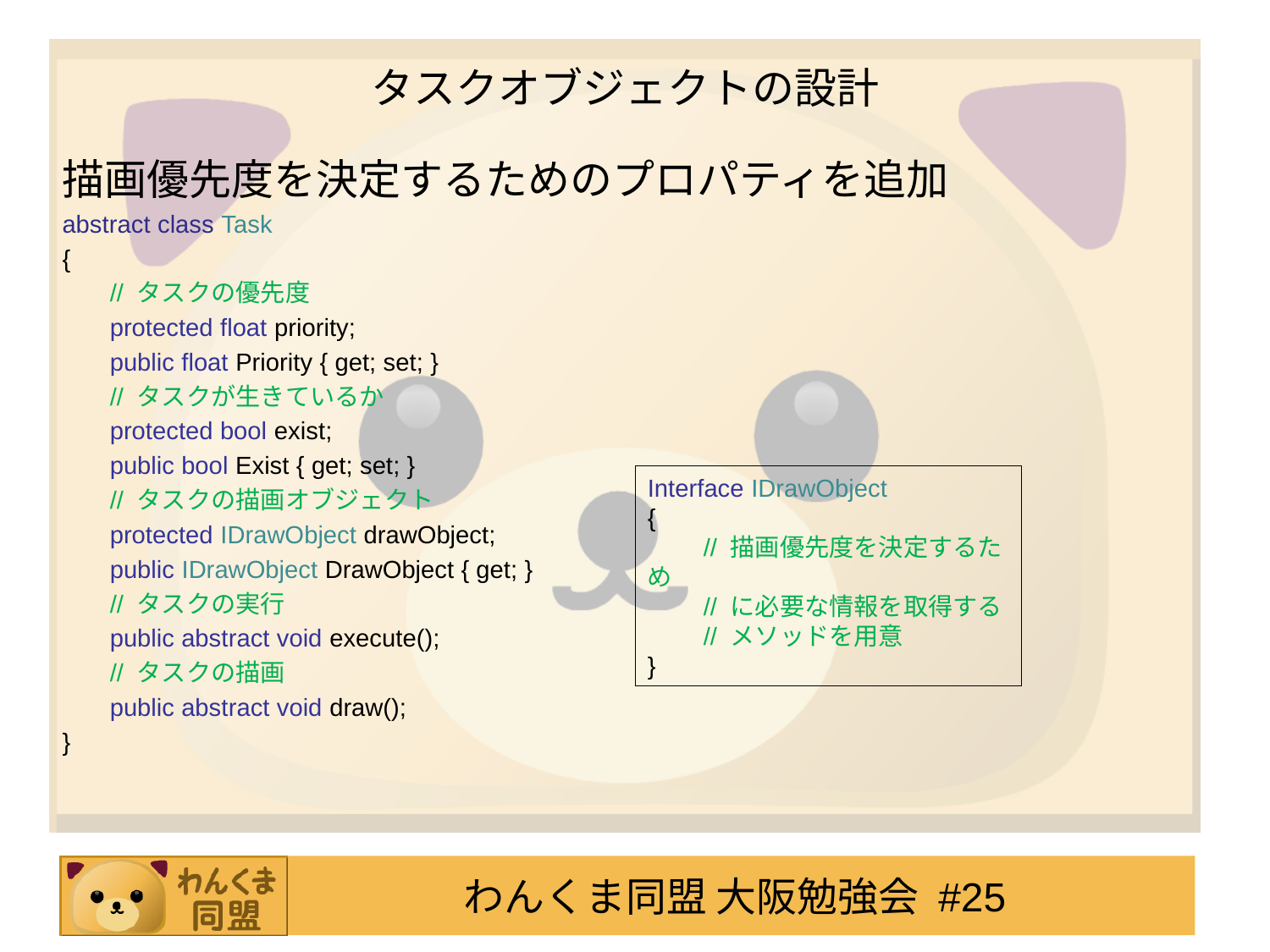

# タスクオブジェクトの設計
描画優先度を決定するためのプロパティを追加
abstract class Task
{
	// タスクの優先度
	protected float priority;
	public float Priority { get; set; }
	// タスクが生きているか
	protected bool exist;
	public bool Exist { get; set; }
	// タスクの描画オブジェクト
	protected IDrawObject drawObject;
	public IDrawObject DrawObject { get; }
	// タスクの実行
	public abstract void execute();
	// タスクの描画
	public abstract void draw();
}

Interface IDrawObject
{
        // 描画優先度を決定するため
        // に必要な情報を取得する
        // メソッドを用意
}